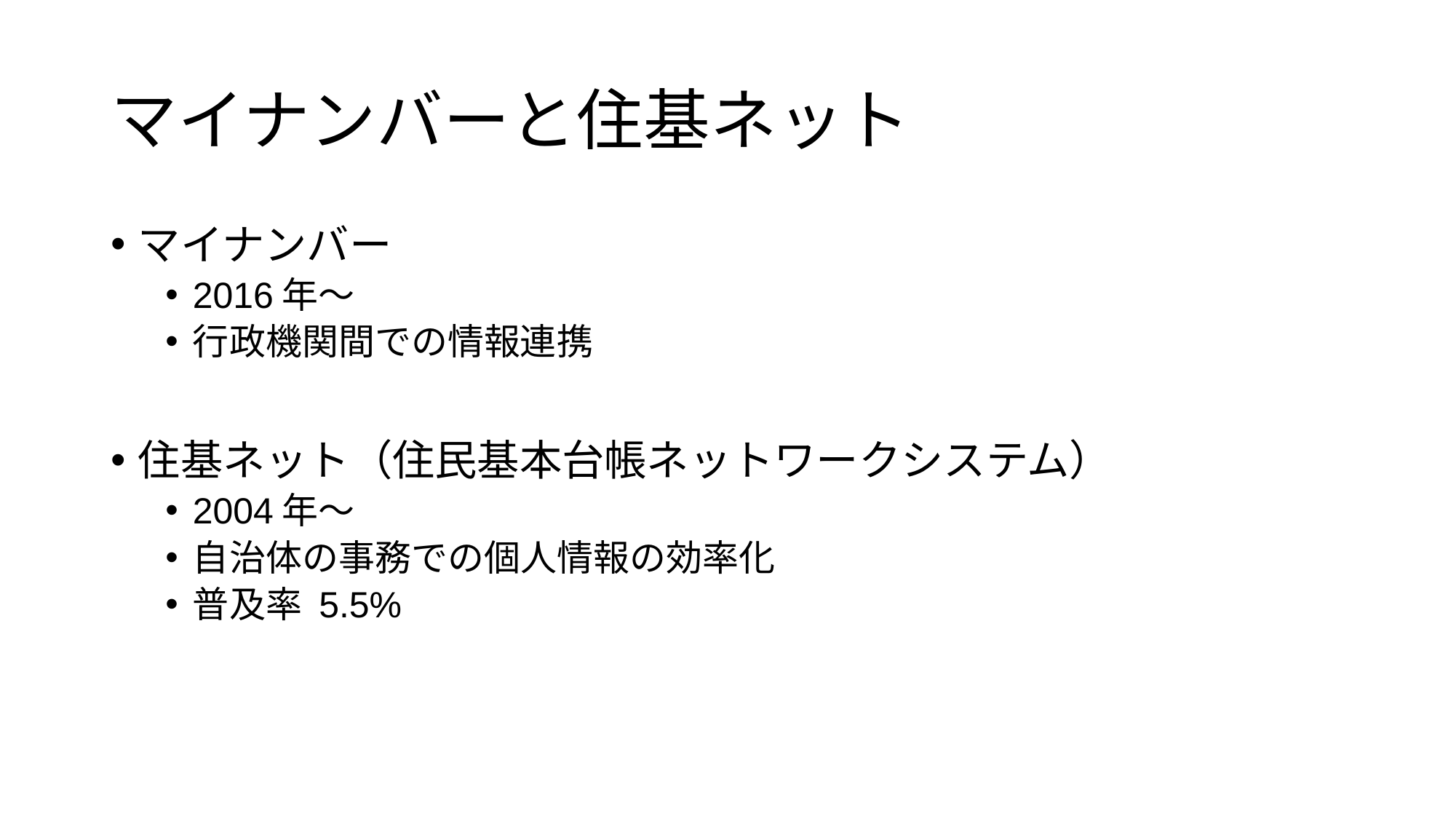

# マイナンバーと住基ネット
マイナンバー
2016年～
行政機関間での情報連携

住基ネット（住民基本台帳ネットワークシステム）
2004年～
自治体の事務での個人情報の効率化
普及率 5.5%